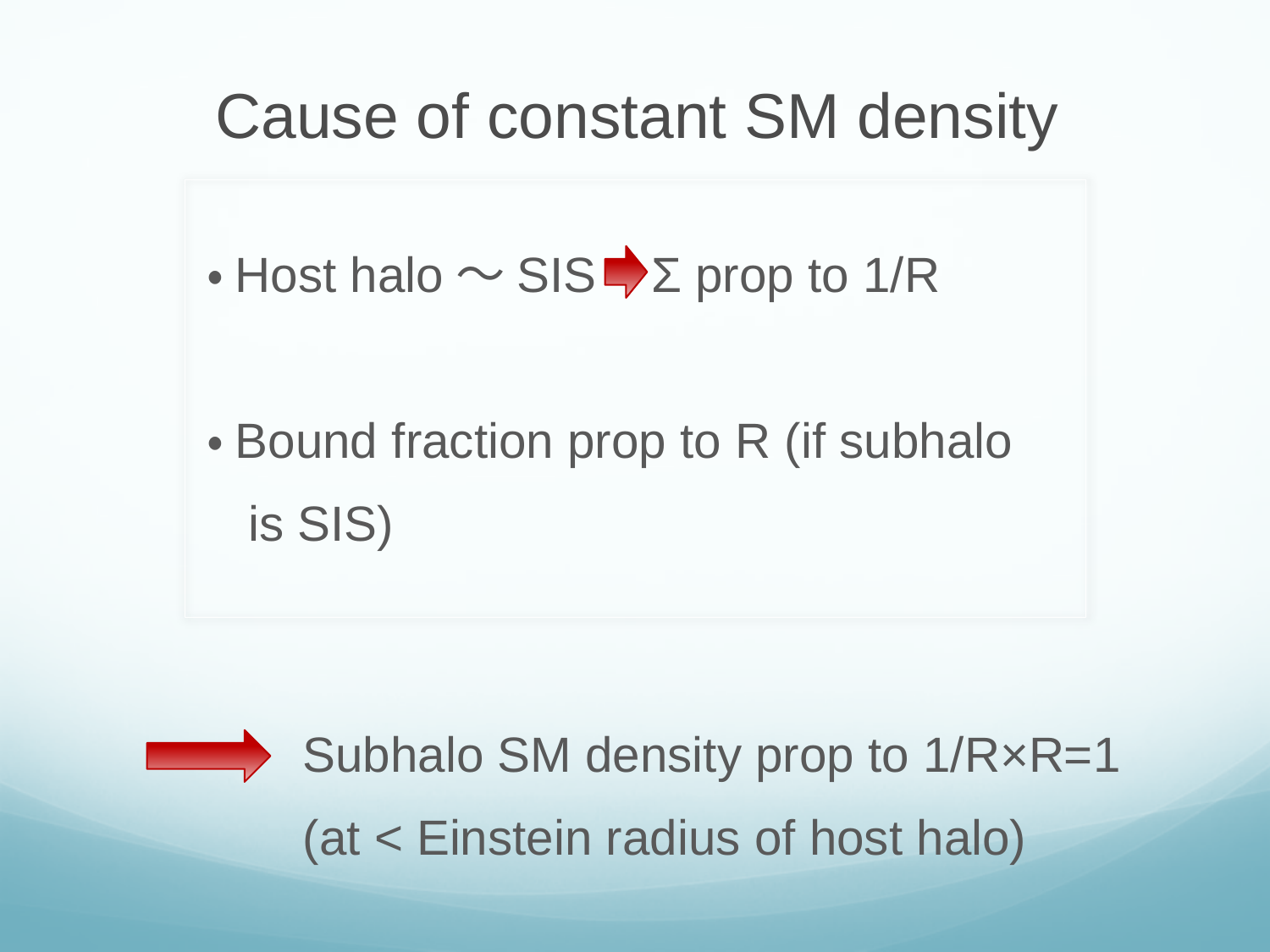

Cause of constant SM density
・Host halo〜SIS    Σ prop to 1/R

・Bound fraction prop to R (if subhalo
   is SIS)

Subhalo SM density prop to 1/R×R=1
(at < Einstein radius of host halo)